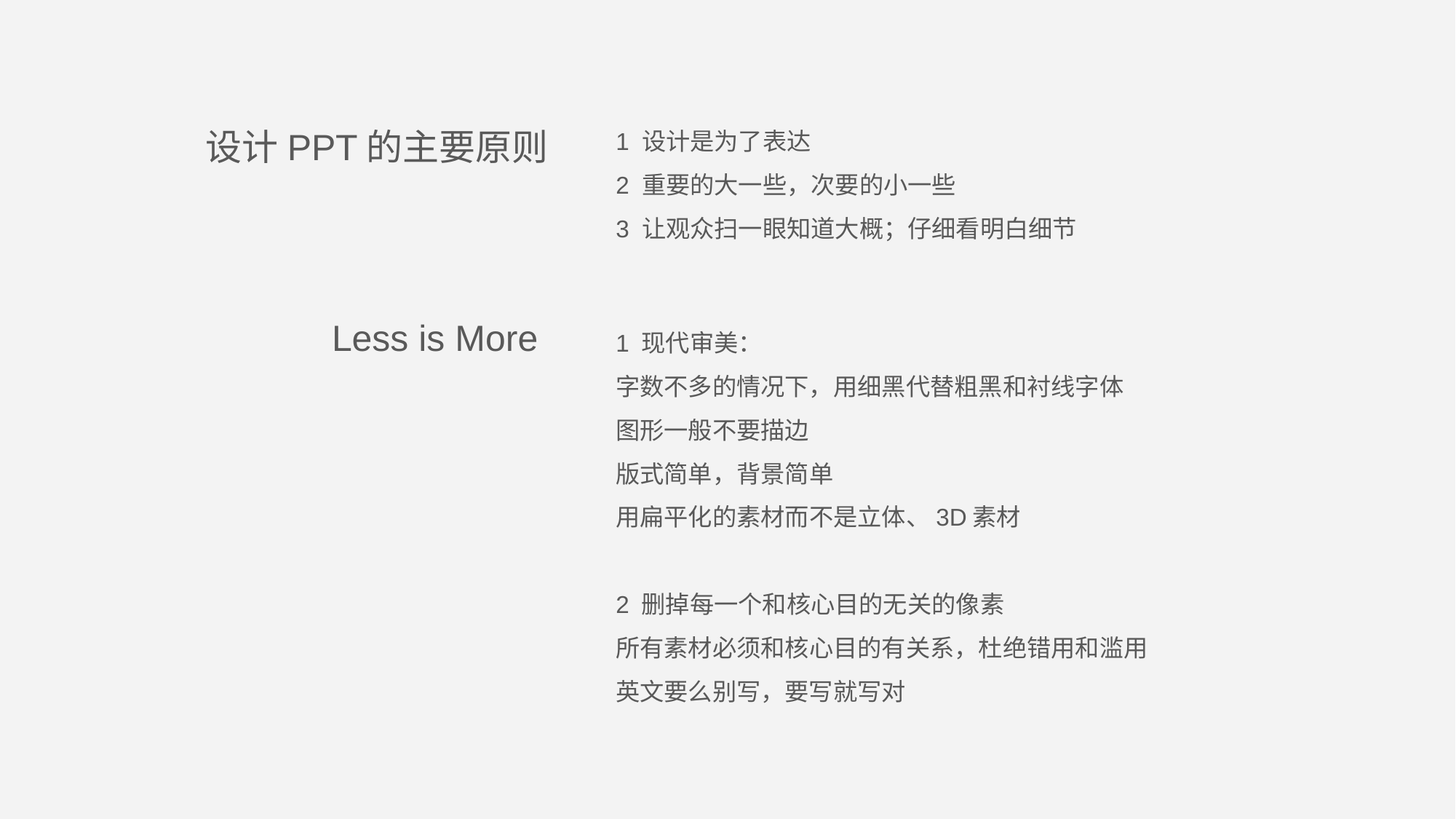

1 设计是为了表达
2 重要的大一些，次要的小一些
3 让观众扫一眼知道大概；仔细看明白细节

设计PPT的主要原则
1 现代审美：
字数不多的情况下，用细黑代替粗黑和衬线字体
图形一般不要描边
版式简单，背景简单
用扁平化的素材而不是立体、3D素材

2 删掉每一个和核心目的无关的像素
所有素材必须和核心目的有关系，杜绝错用和滥用
英文要么别写，要写就写对

Less is More